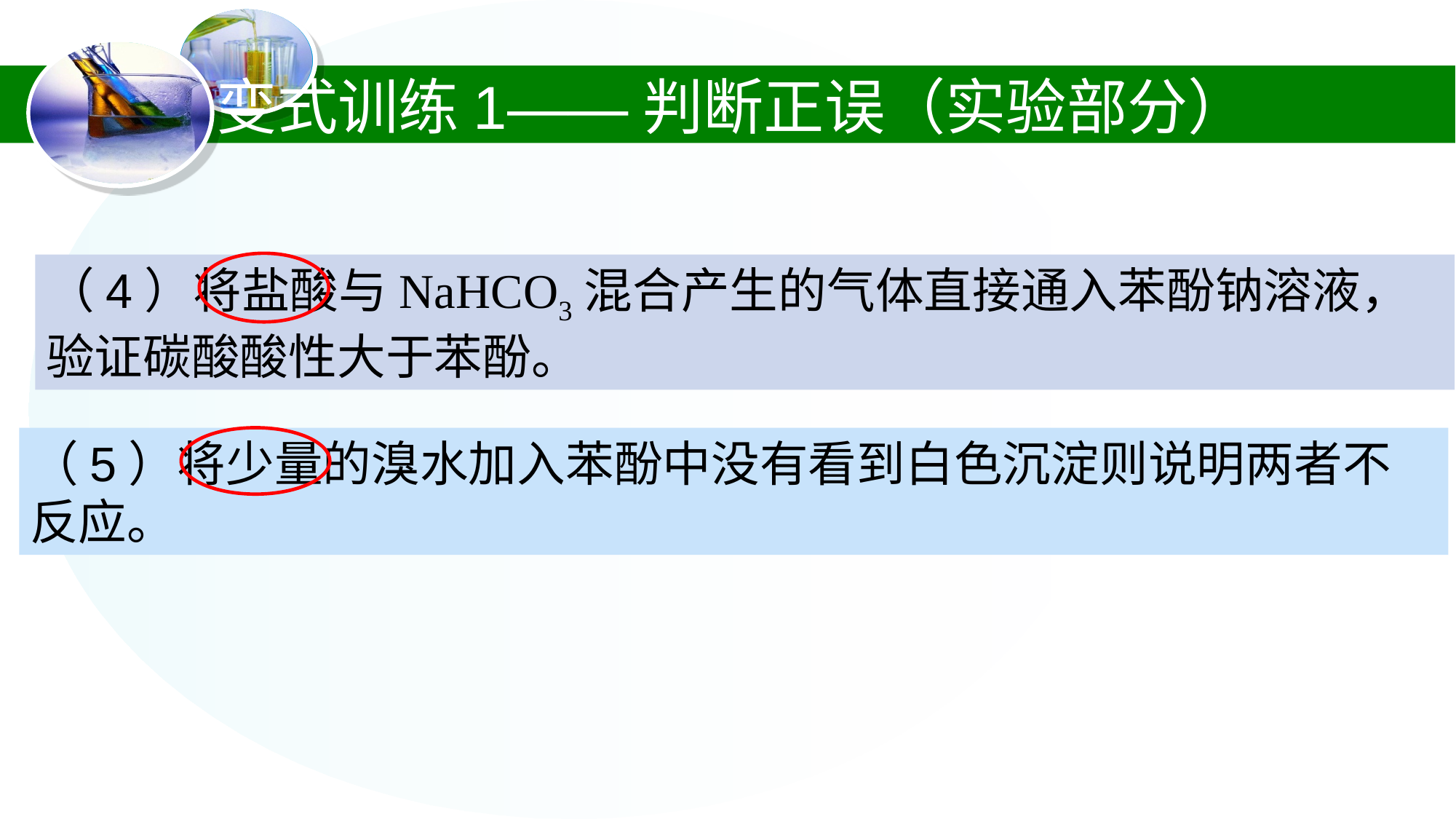

变式训练1——判断正误（实验部分）

（4）将盐酸与NaHCO3混合产生的气体直接通入苯酚钠溶液，验证碳酸酸性大于苯酚。

（5）将少量的溴水加入苯酚中没有看到白色沉淀则说明两者不反应。